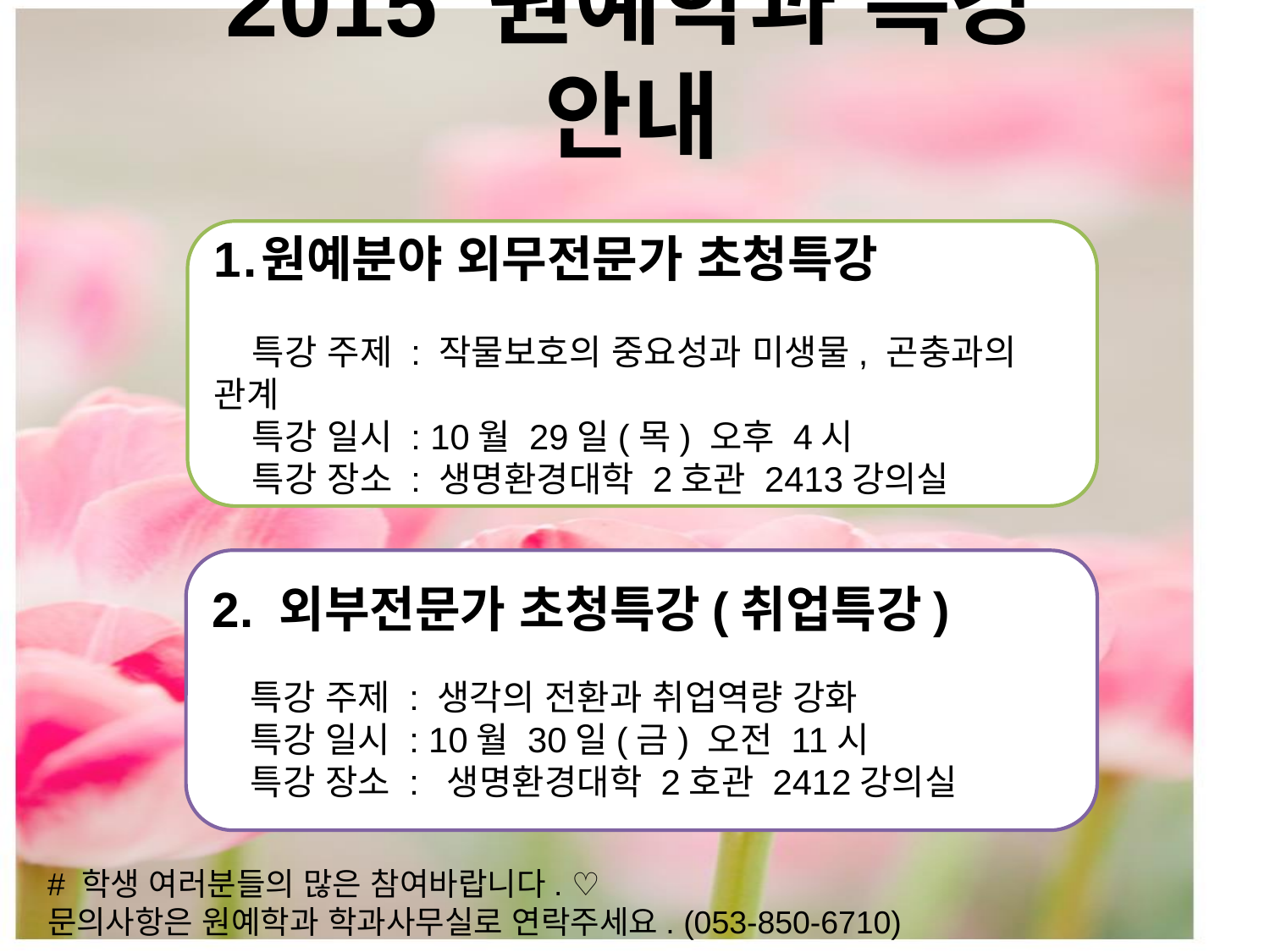

# 2015 원예학과 특강 안내
원예분야 외무전문가 초청특강

   특강 주제 : 작물보호의 중요성과 미생물, 곤충과의 관계
   특강 일시 : 10월 29일(목) 오후 4시
   특강 장소 : 생명환경대학 2호관 2413강의실
2. 외부전문가 초청특강(취업특강)

   특강 주제 : 생각의 전환과 취업역량 강화
   특강 일시 : 10월 30일(금) 오전 11시
   특강 장소 :  생명환경대학 2호관 2412강의실
# 학생 여러분들의 많은 참여바랍니다. ♡
문의사항은 원예학과 학과사무실로 연락주세요. (053-850-6710)